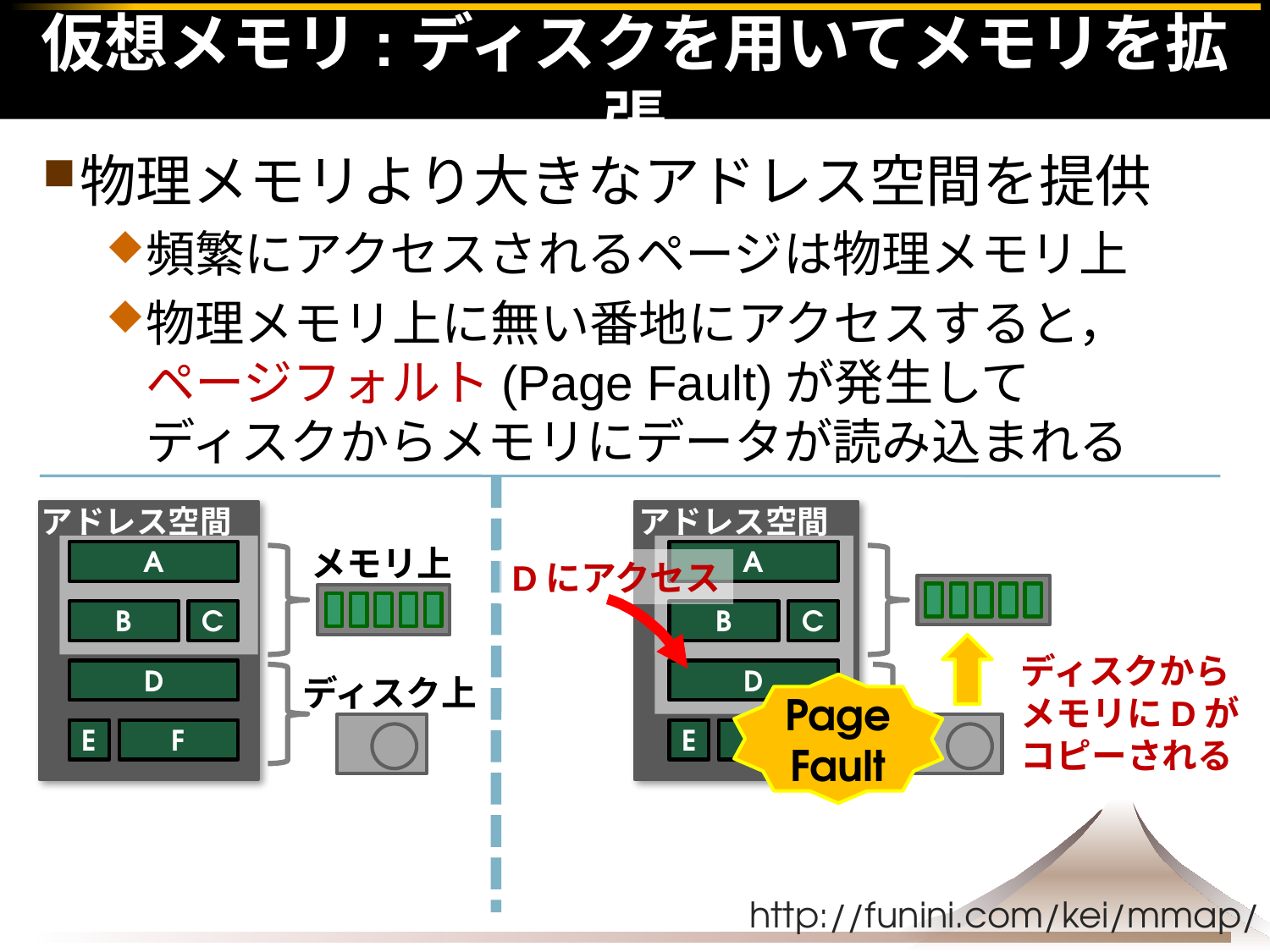

# 仮想メモリ:ディスクを用いてメモリを拡張
物理メモリより大きなアドレス空間を提供
頻繁にアクセスされるページは物理メモリ上
物理メモリ上に無い番地にアクセスすると，
ページフォルト(Page Fault)が発生して
ディスクからメモリにデータが読み込まれる

アドレス空間
アドレス空間

メモリ上

A
A

Dにアクセス

C
C
B
B

ディスクから
メモリにDが
コピーされる
D
D

ディスク上

Page Fault

F
F
E
E